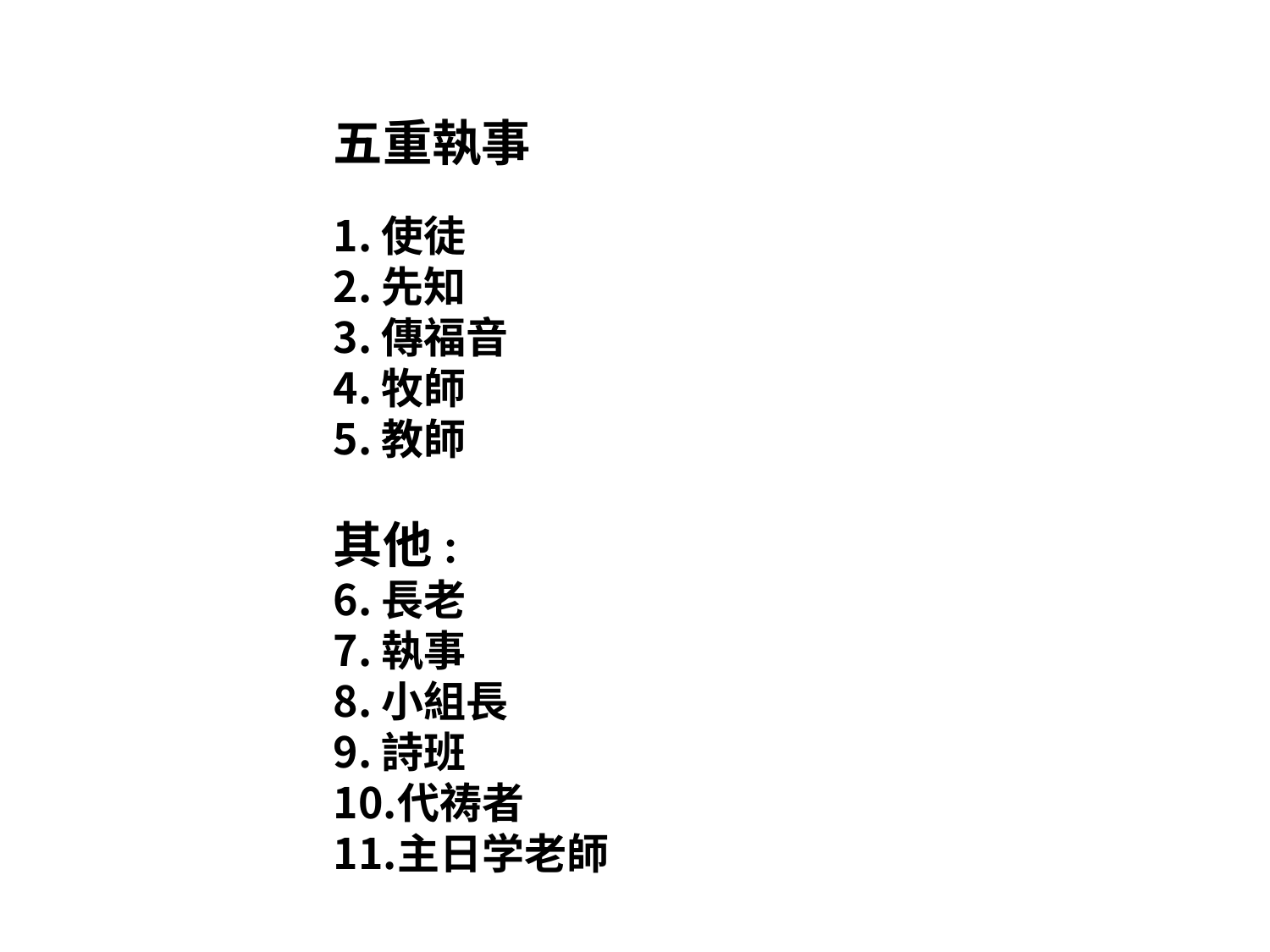

五重執事

使徒
先知
傳福音
牧師
教師

其他:
長老
執事
小組長
詩班
代祷者
主日学老師